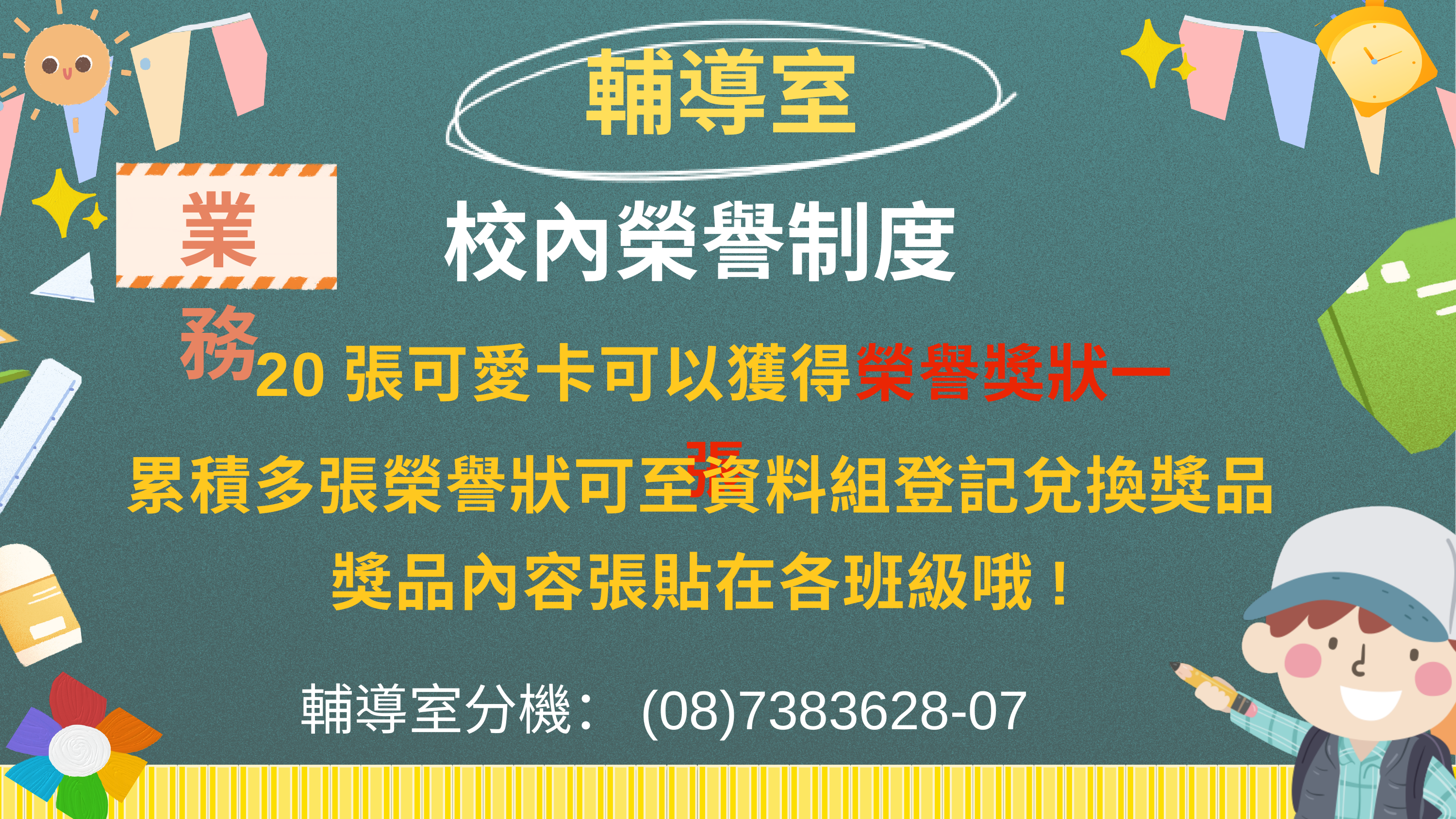

輔導室

業務

校內榮譽制度

20張可愛卡可以獲得榮譽獎狀一張

累積多張榮譽狀可至資料組登記兌換獎品
獎品內容張貼在各班級哦!

輔導室分機：(08)7383628-07